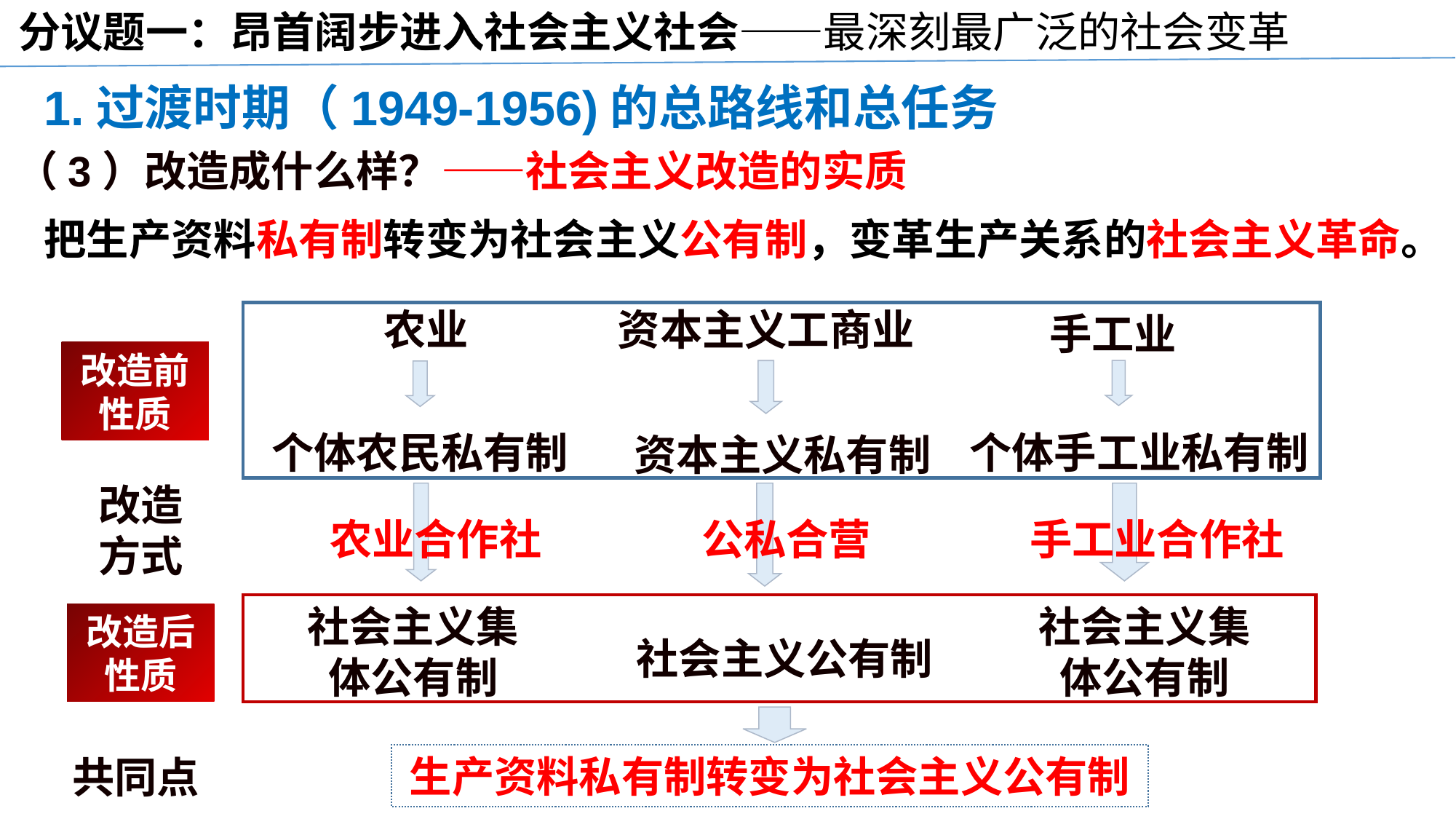

分议题一：昂首阔步进入社会主义社会——最深刻最广泛的社会变革
1.过渡时期（1949-1956)的总路线和总任务
（3）改造成什么样？——社会主义改造的实质
把生产资料私有制转变为社会主义公有制，变革生产关系的社会主义革命。
农业
资本主义工商业
手工业

个体农民私有制
个体手工业私有制
资本主义私有制
改造前性质
改造方式

农业合作社
公私合营
手工业合作社

社会主义集体公有制
社会主义集体公有制
改造后性质
社会主义公有制

生产资料私有制转变为社会主义公有制
共同点